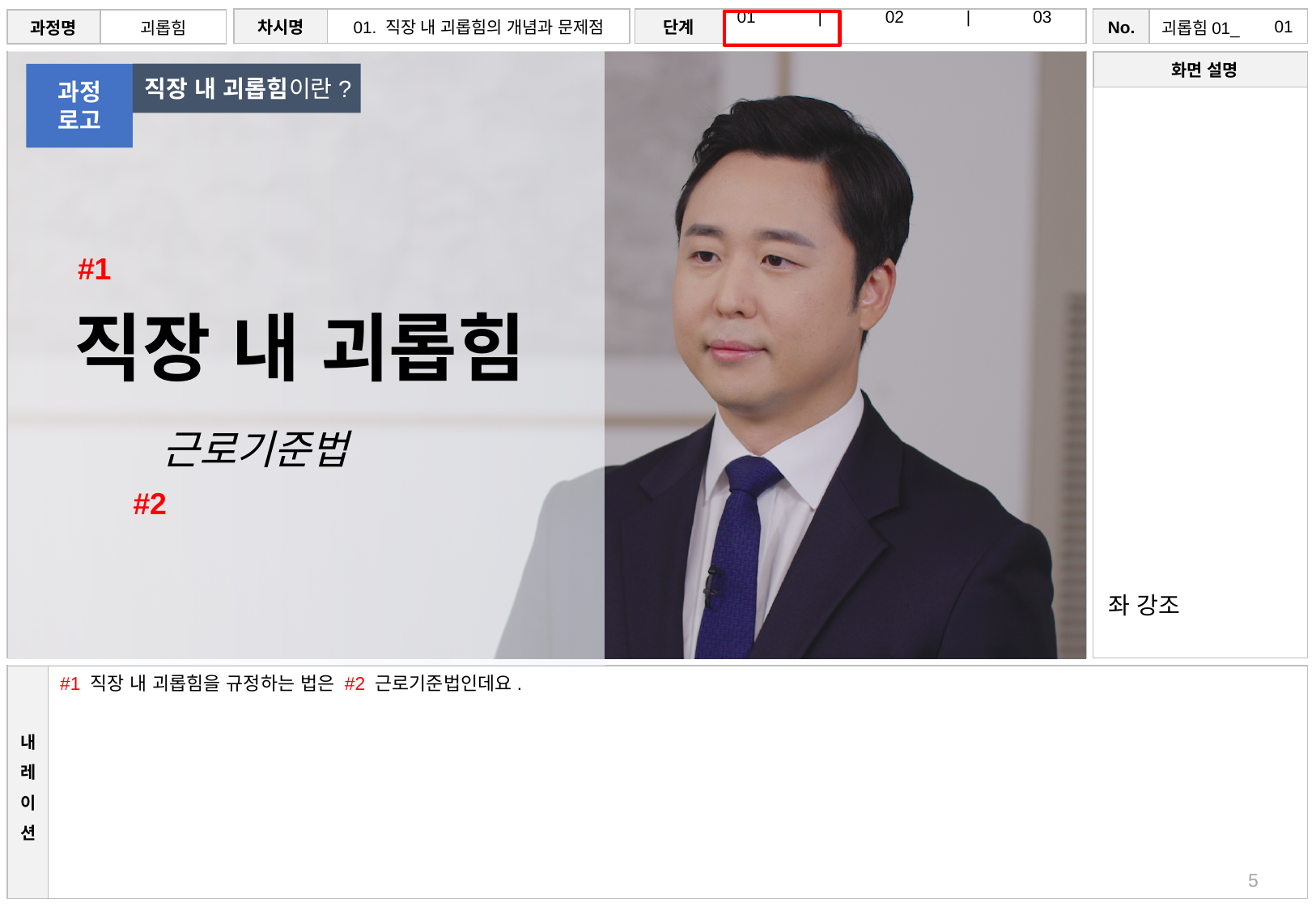

# 01
직장 내 괴롭힘이란?
과정
로고

#1
직장 내 괴롭힘
근로기준법
#2
좌 강조
#1 직장 내 괴롭힘을 규정하는 법은 #2 근로기준법인데요.
5